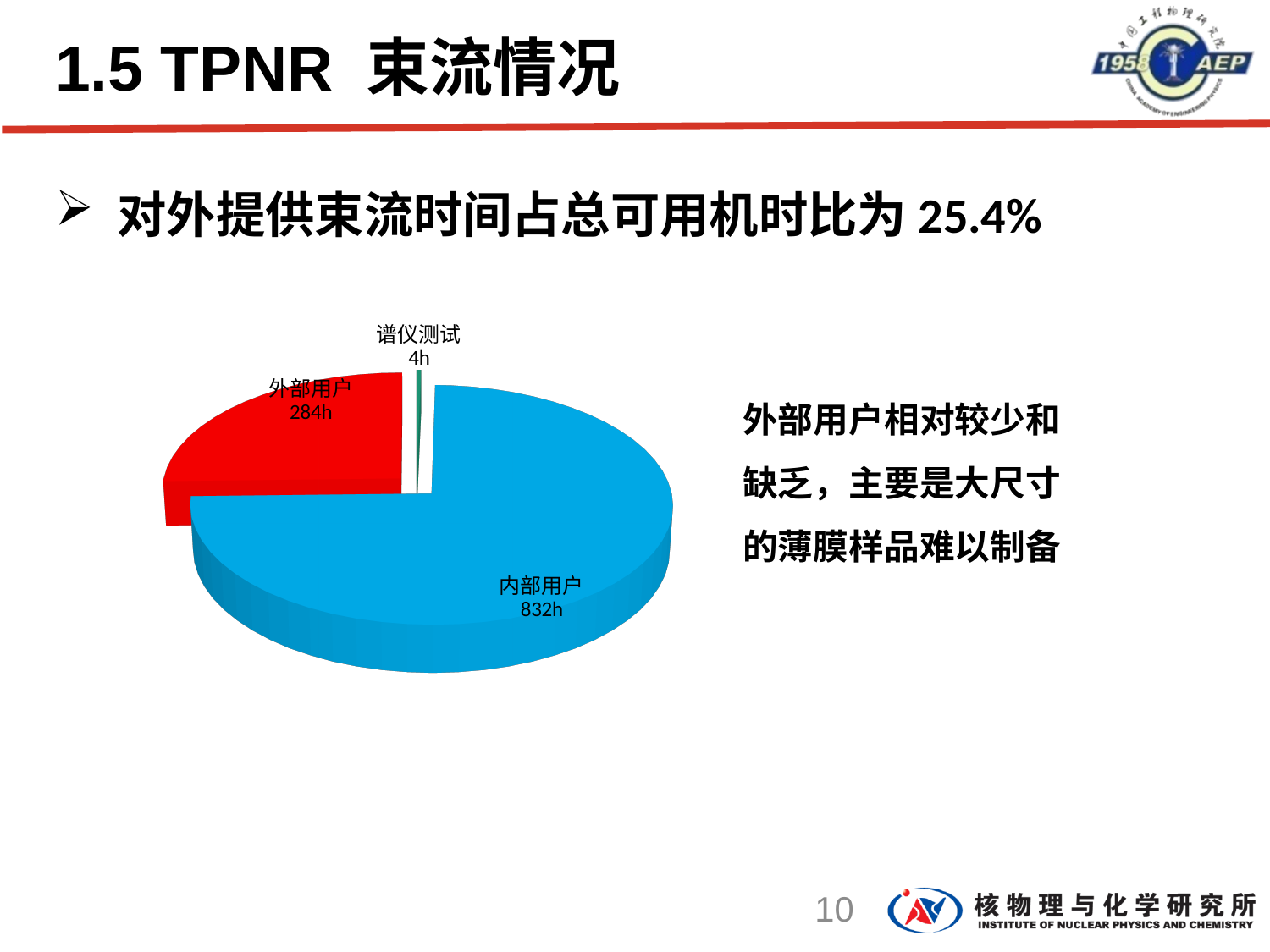

# 1.5 TPNR 束流情况
 对外提供束流时间占总可用机时比为25.4%

[unsupported chart]

外部用户相对较少和缺乏，主要是大尺寸的薄膜样品难以制备
10